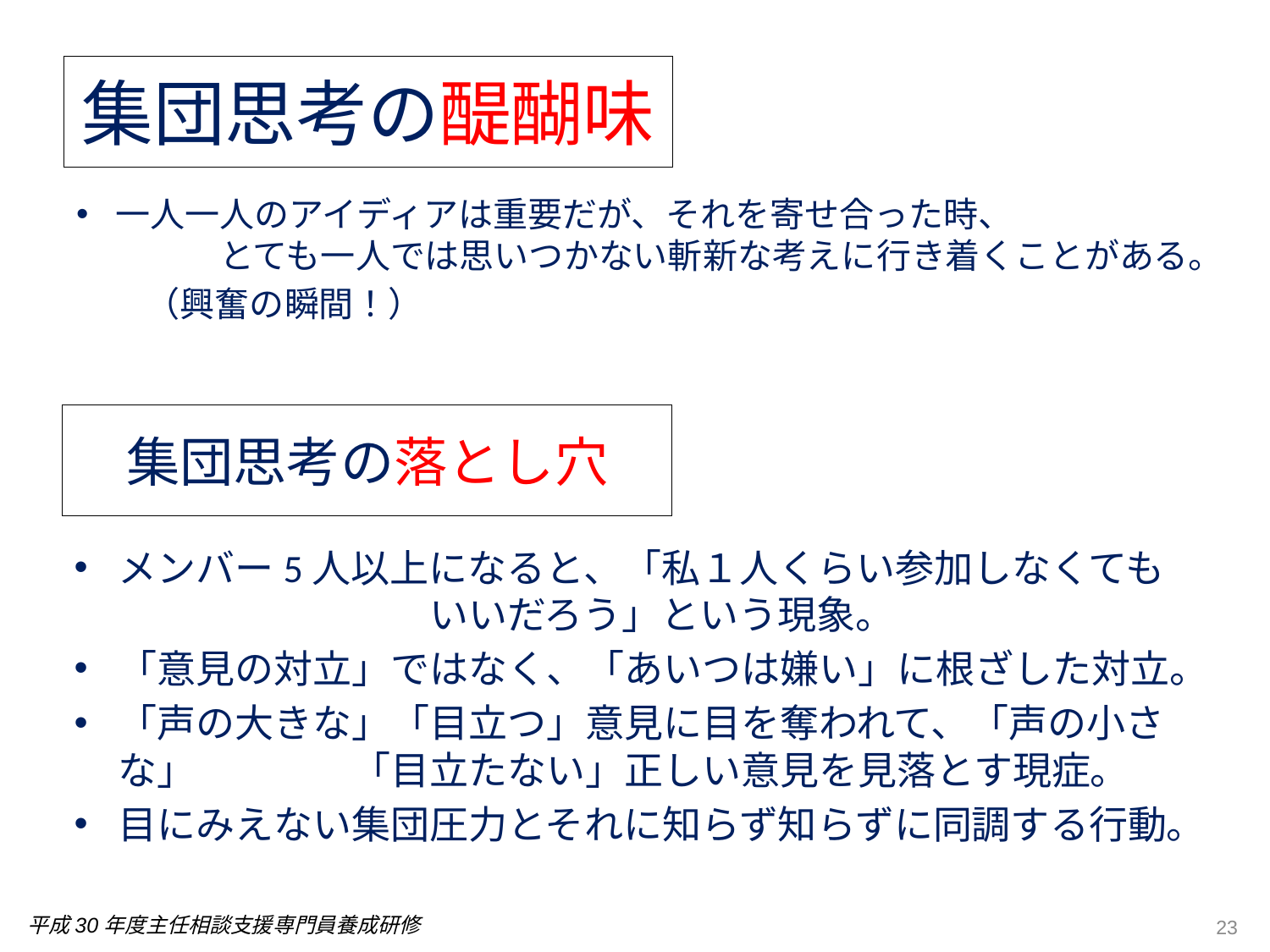

# 集団思考の醍醐味
一人一人のアイディアは重要だが、それを寄せ合った時、　　　　　　　　とても一人では思いつかない斬新な考えに行き着くことがある。
　　（興奮の瞬間！）
集団思考の落とし穴
メンバー5人以上になると、「私１人くらい参加しなくても　　　　　　　　いいだろう」という現象。
「意見の対立」ではなく、「あいつは嫌い」に根ざした対立。
「声の大きな」「目立つ」意見に目を奪われて、「声の小さな」　　　　「目立たない」正しい意見を見落とす現症。
目にみえない集団圧力とそれに知らず知らずに同調する行動。
23
平成30年度主任相談支援専門員養成研修